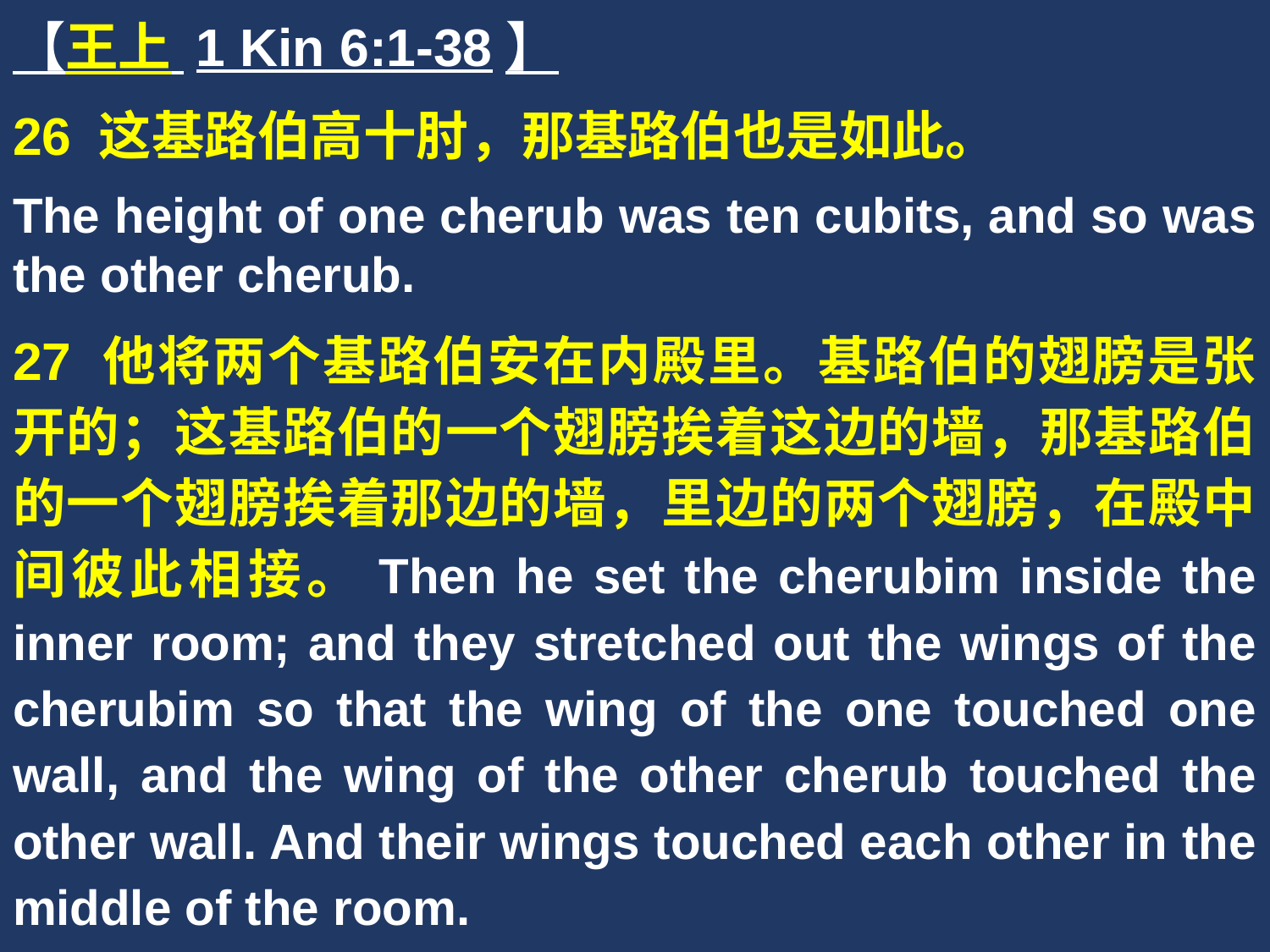

【王上 1 Kin 6:1-38】
26 这基路伯高十肘，那基路伯也是如此。
The height of one cherub was ten cubits, and so was the other cherub.
27 他将两个基路伯安在内殿里。基路伯的翅膀是张开的；这基路伯的一个翅膀挨着这边的墙，那基路伯的一个翅膀挨着那边的墙，里边的两个翅膀，在殿中间彼此相接。Then he set the cherubim inside the inner room; and they stretched out the wings of the cherubim so that the wing of the one touched one wall, and the wing of the other cherub touched the other wall. And their wings touched each other in the middle of the room.